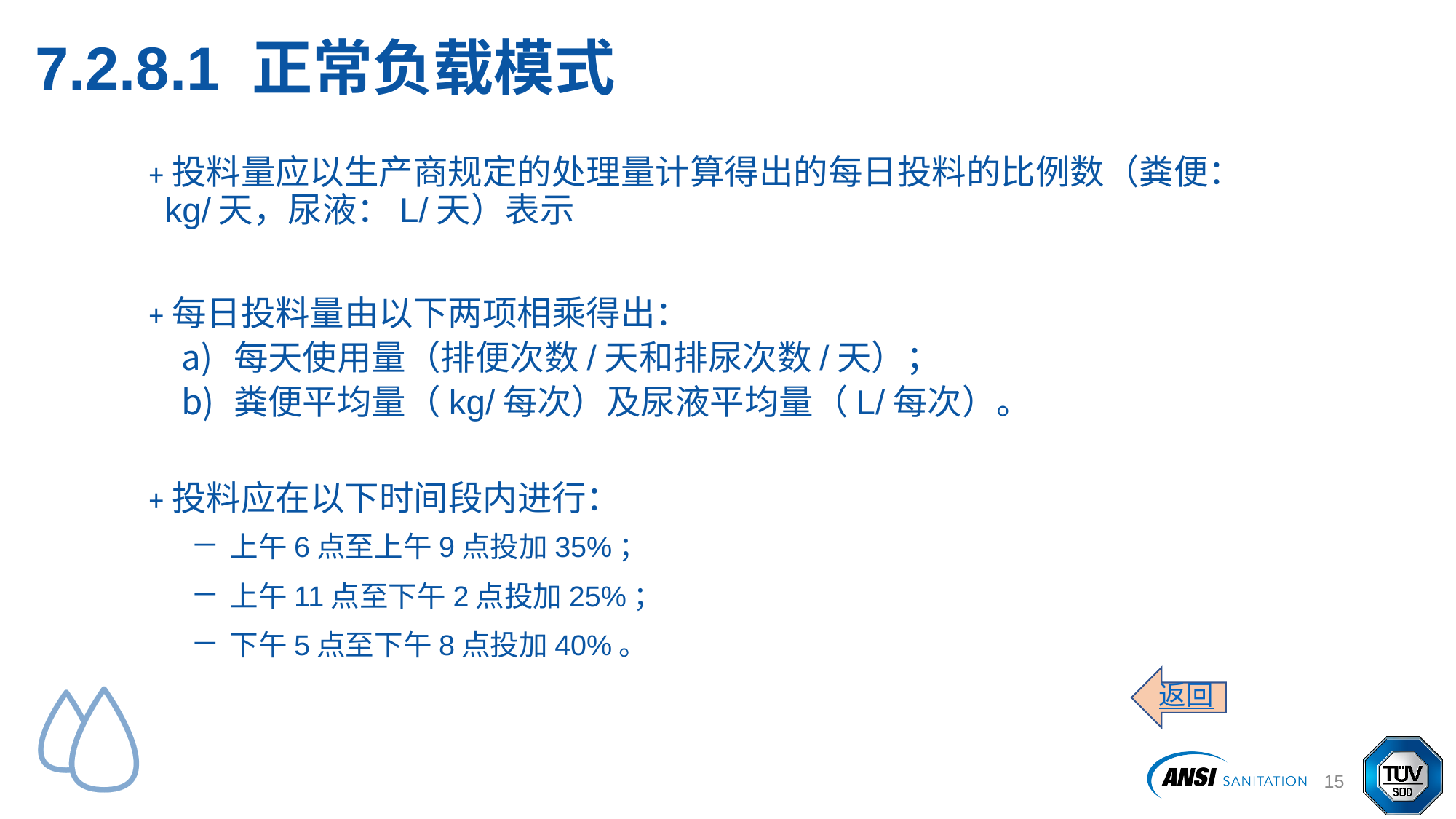

# 7.2.8.1 正常负载模式
投料量应以生产商规定的处理量计算得出的每日投料的比例数（粪便：kg/天，尿液：L/天）表示

每日投料量由以下两项相乘得出：
每天使用量（排便次数/天和排尿次数/天）；
粪便平均量（kg/每次）及尿液平均量（L/每次）。

投料应在以下时间段内进行：
上午6点至上午9点投加35%；
上午11点至下午2点投加25%；
下午5点至下午8点投加40%。
返回
15